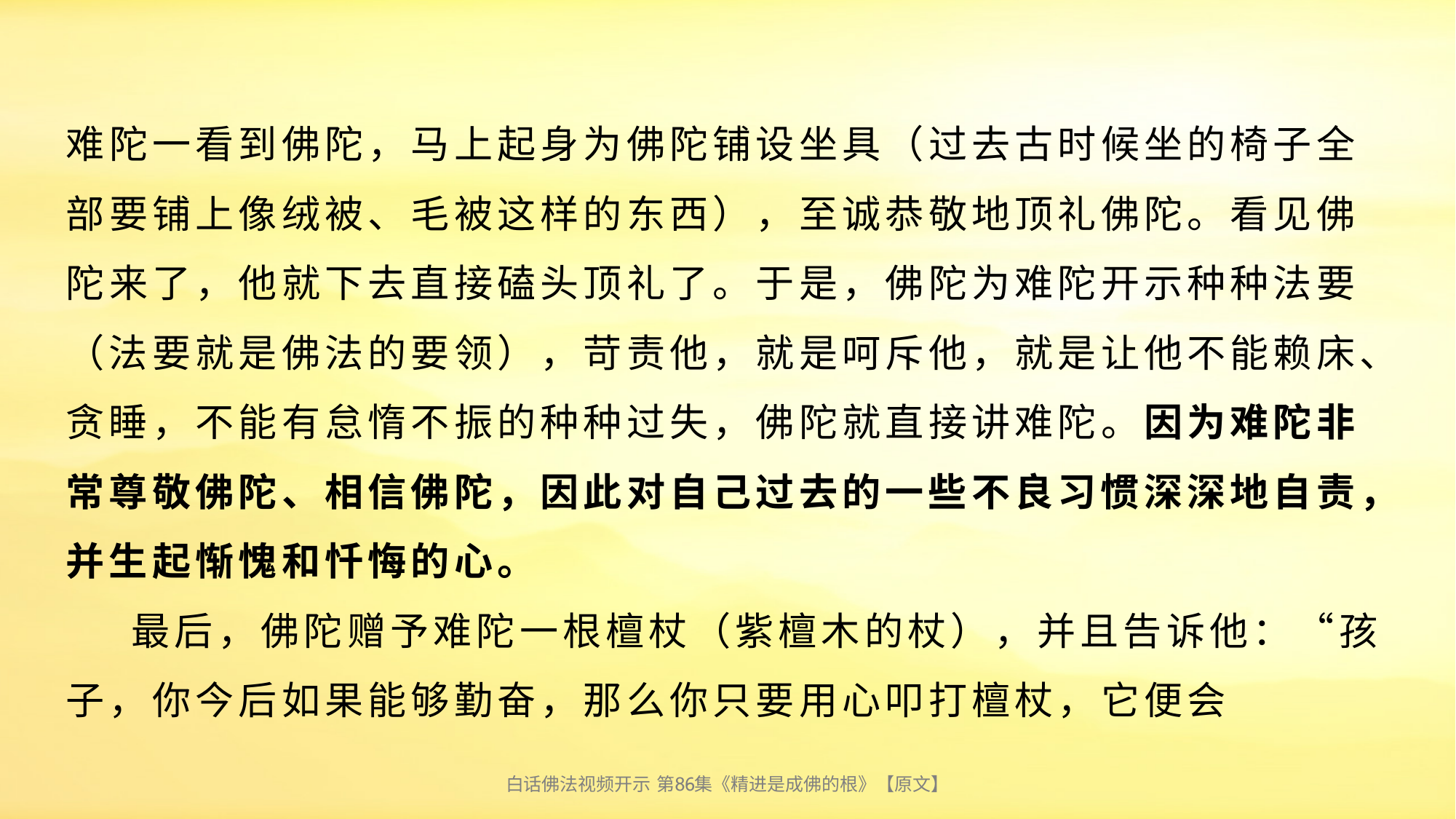

# 难陀一看到佛陀，马上起身为佛陀铺设坐具（过去古时候坐的椅子全部要铺上像绒被、毛被这样的东西），至诚恭敬地顶礼佛陀。看见佛陀来了，他就下去直接磕头顶礼了。于是，佛陀为难陀开示种种法要（法要就是佛法的要领），苛责他，就是呵斥他，就是让他不能赖床、贪睡，不能有怠惰不振的种种过失，佛陀就直接讲难陀。因为难陀非常尊敬佛陀、相信佛陀，因此对自己过去的一些不良习惯深深地自责，并生起惭愧和忏悔的心。 最后，佛陀赠予难陀一根檀杖（紫檀木的杖），并且告诉他：“孩子，你今后如果能够勤奋，那么你只要用心叩打檀杖，它便会
白话佛法视频开示 第86集《精进是成佛的根》【原文】